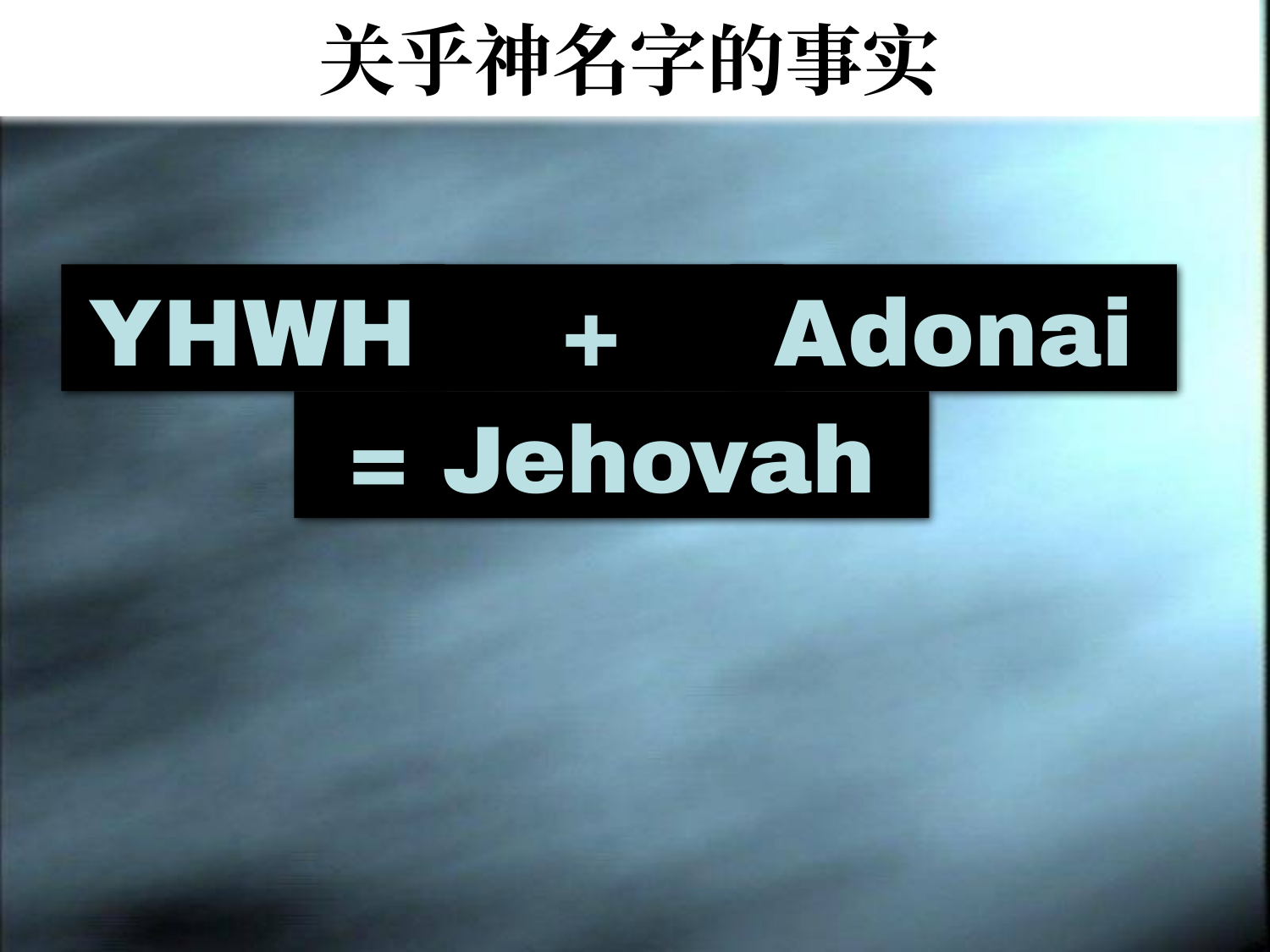

# 关乎神名字的事实
YHWH
+
Adonai
= Jehovah